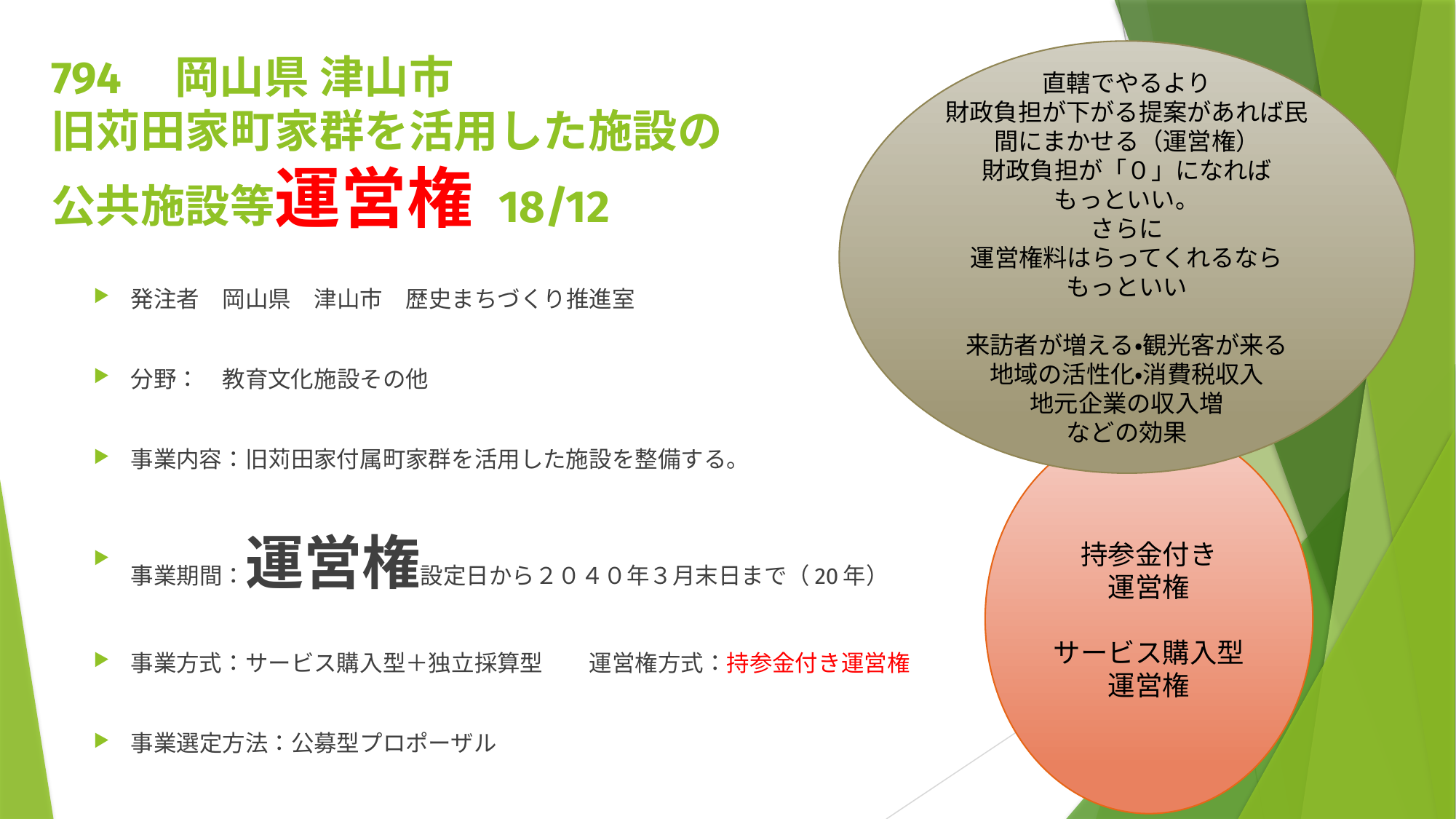

直轄でやるより
財政負担が下がる提案があれば民間にまかせる（運営権）
財政負担が「０」になれば
もっといい。
さらに
運営権料はらってくれるなら
もっといい

来訪者が増える・観光客が来る
地域の活性化・消費税収入
地元企業の収入増
などの効果
# 794　岡山県	津山市 旧苅田家町家群を活用した施設の 公共施設等運営権	18/12
発注者	岡山県	津山市　歴史まちづくり推進室

分野：	教育文化施設その他

事業内容：旧苅田家付属町家群を活用した施設を整備する。

事業期間：運営権設定日から２０４０年３月末日まで（20年）

事業方式：サービス購入型＋独立採算型	運営権方式：持参金付き運営権

事業選定方法：公募型プロポーザル

持参金付き
運営権

サービス購入型
運営権